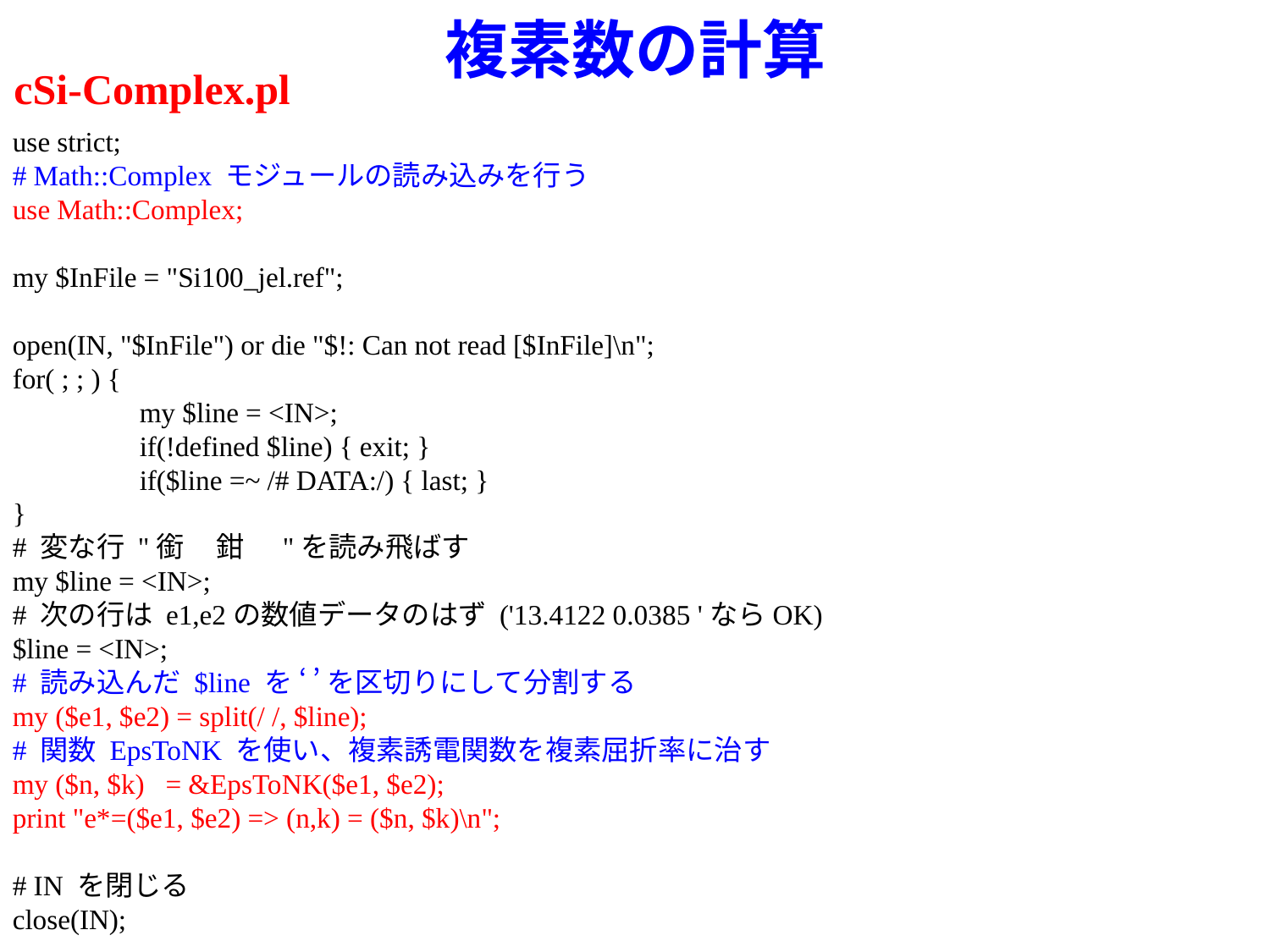

# 複素数の計算
cSi-Complex.pl
use strict;
# Math::Complex モジュールの読み込みを行う
use Math::Complex;

my $InFile = "Si100_jel.ref";

open(IN, "$InFile") or die "$!: Can not read [$InFile]\n";
for( ; ; ) {
	my $line = <IN>;
	if(!defined $line) { exit; }
	if($line =~ /# DATA:/) { last; }
}
# 変な行 "銜     鉗     "を読み飛ばす
my $line = <IN>;
# 次の行は e1,e2の数値データのはず ('13.4122 0.0385 'ならOK)
$line = <IN>;
# 読み込んだ $line を ‘ ’ を区切りにして分割する
my ($e1, $e2) = split(/ /, $line);
# 関数 EpsToNK を使い、複素誘電関数を複素屈折率に治す
my ($n, $k)   = &EpsToNK($e1, $e2);
print "e*=($e1, $e2) => (n,k) = ($n, $k)\n";

# IN を閉じる
close(IN);

exit;

sub EpsToNK
{
	my ($e1, $e2) = @_;
	my $ec = cplx($e1, -$e2);
	my $nc = sqrt($ec);
	return (Re($nc), -Im($nc));
}